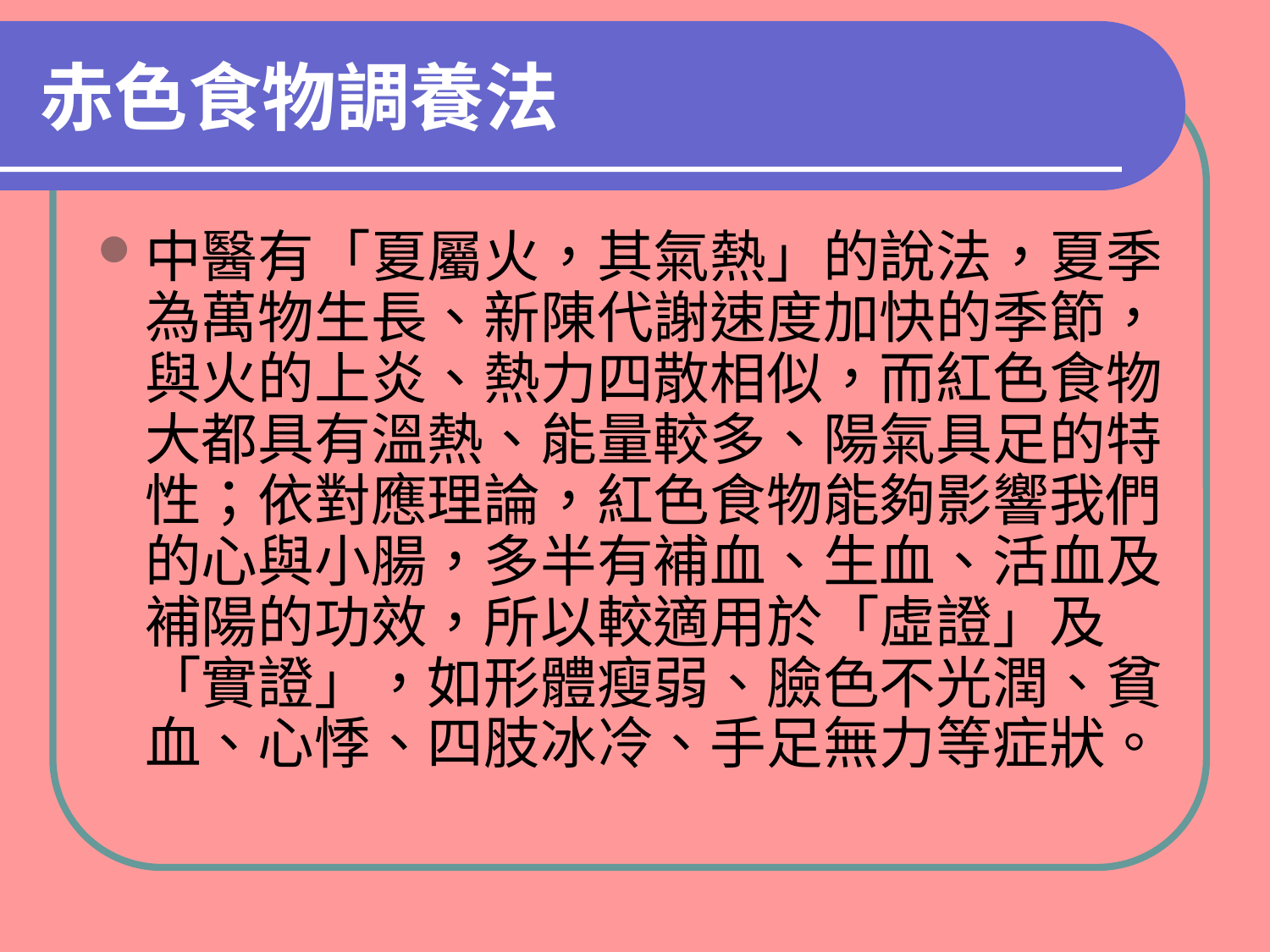

# 赤色食物調養法
中醫有「夏屬火，其氣熱」的說法，夏季為萬物生長、新陳代謝速度加快的季節，與火的上炎、熱力四散相似，而紅色食物大都具有溫熱、能量較多、陽氣具足的特性；依對應理論，紅色食物能夠影響我們的心與小腸，多半有補血、生血、活血及補陽的功效，所以較適用於「虛證」及「實證」，如形體瘦弱、臉色不光潤、貧血、心悸、四肢冰冷、手足無力等症狀。